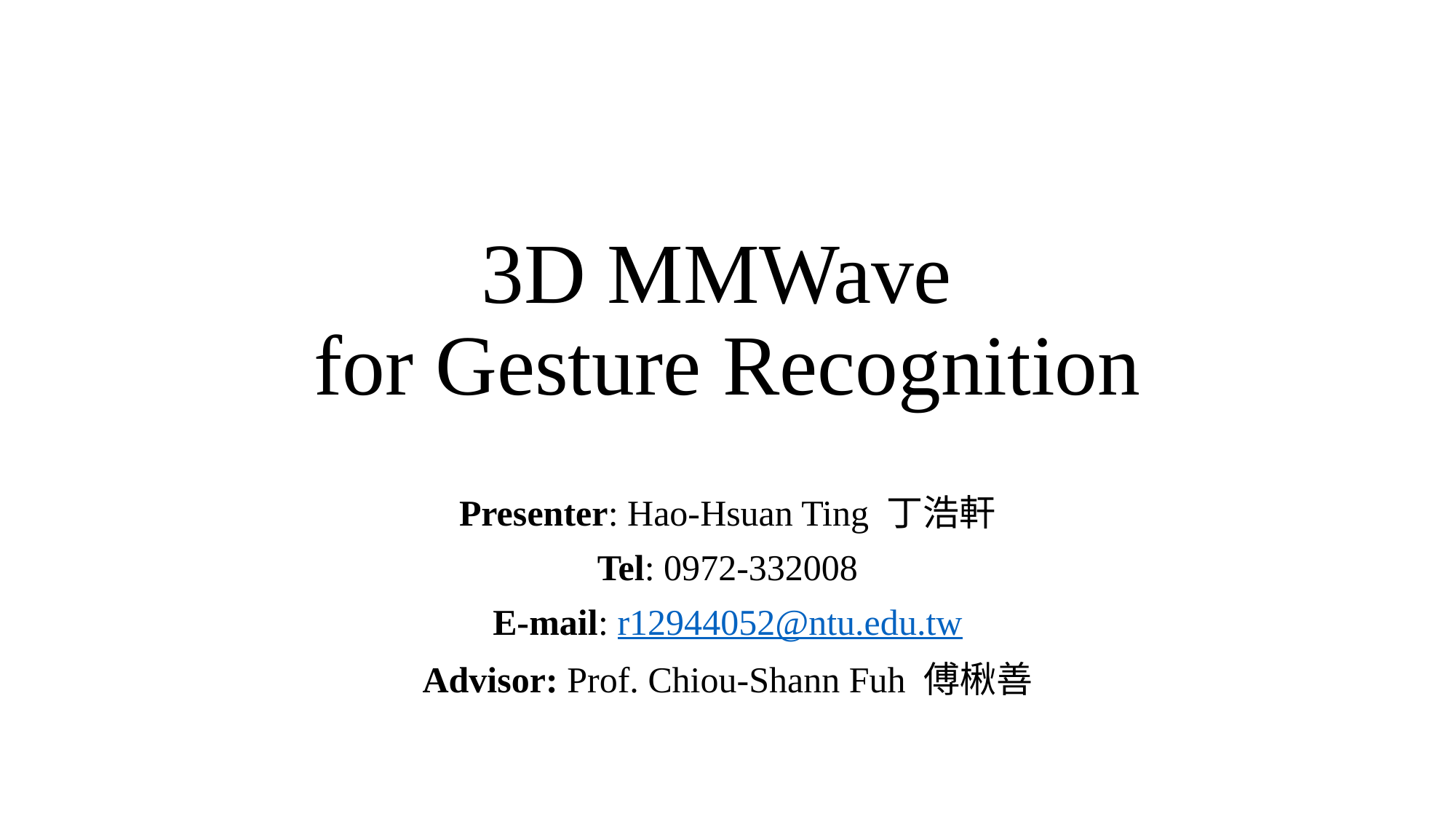

# 3D MMWave for Gesture Recognition

Presenter: Hao-Hsuan Ting 丁浩軒
Tel: 0972-332008
E-mail: r12944052@ntu.edu.tw
Advisor: Prof. Chiou-Shann Fuh 傅楸善